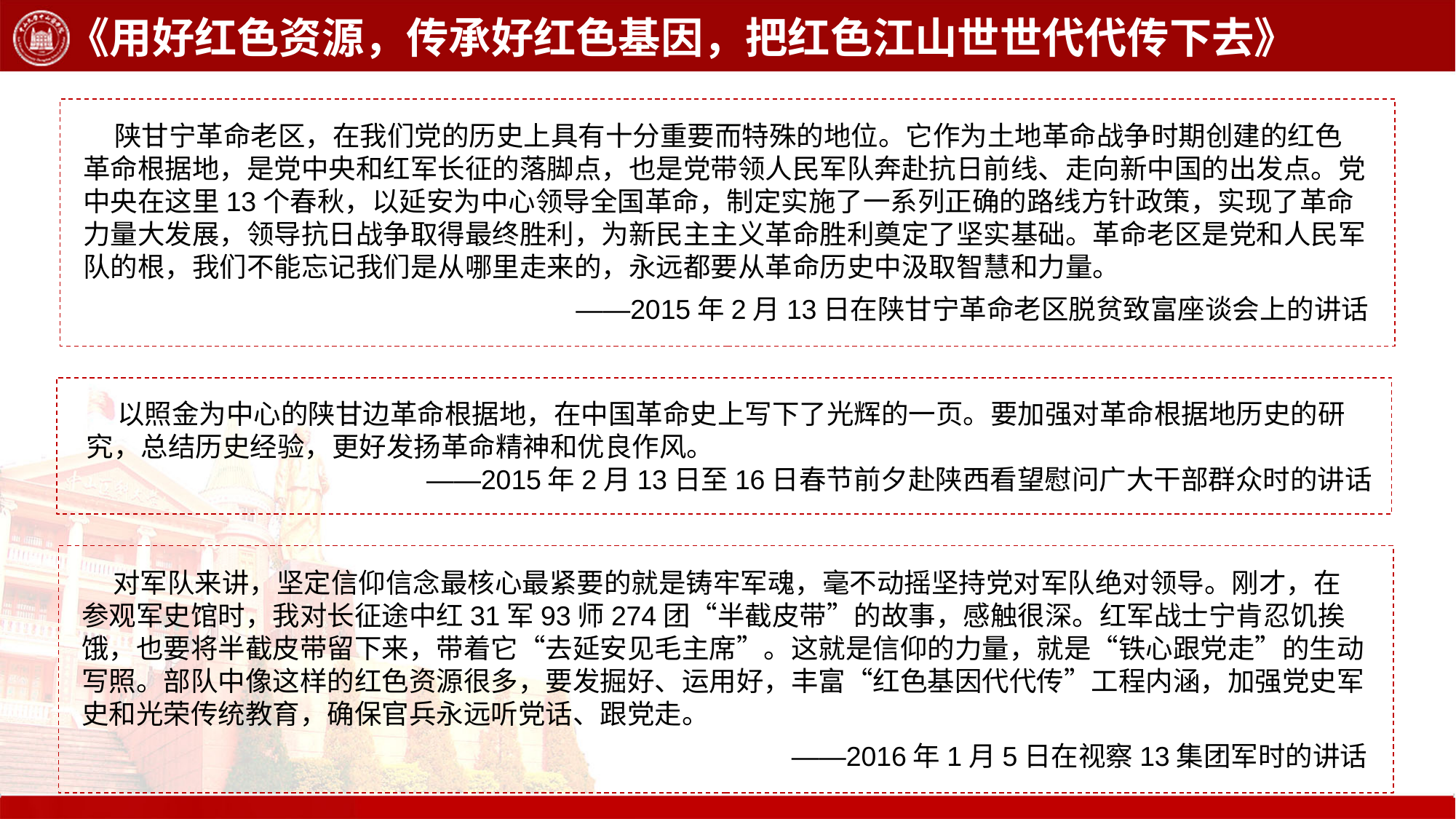

《用好红色资源，传承好红色基因，把红色江山世世代代传下去》

    陕甘宁革命老区，在我们党的历史上具有十分重要而特殊的地位。它作为土地革命战争时期创建的红色革命根据地，是党中央和红军长征的落脚点，也是党带领人民军队奔赴抗日前线、走向新中国的出发点。党中央在这里13个春秋，以延安为中心领导全国革命，制定实施了一系列正确的路线方针政策，实现了革命力量大发展，领导抗日战争取得最终胜利，为新民主主义革命胜利奠定了坚实基础。革命老区是党和人民军队的根，我们不能忘记我们是从哪里走来的，永远都要从革命历史中汲取智慧和力量。
——2015年2月13日在陕甘宁革命老区脱贫致富座谈会上的讲话

    以照金为中心的陕甘边革命根据地，在中国革命史上写下了光辉的一页。要加强对革命根据地历史的研究，总结历史经验，更好发扬革命精神和优良作风。
——2015年2月13日至16日春节前夕赴陕西看望慰问广大干部群众时的讲话

    对军队来讲，坚定信仰信念最核心最紧要的就是铸牢军魂，毫不动摇坚持党对军队绝对领导。刚才，在参观军史馆时，我对长征途中红31军93师274团“半截皮带”的故事，感触很深。红军战士宁肯忍饥挨饿，也要将半截皮带留下来，带着它“去延安见毛主席”。这就是信仰的力量，就是“铁心跟党走”的生动写照。部队中像这样的红色资源很多，要发掘好、运用好，丰富“红色基因代代传”工程内涵，加强党史军史和光荣传统教育，确保官兵永远听党话、跟党走。
——2016年1月5日在视察13集团军时的讲话